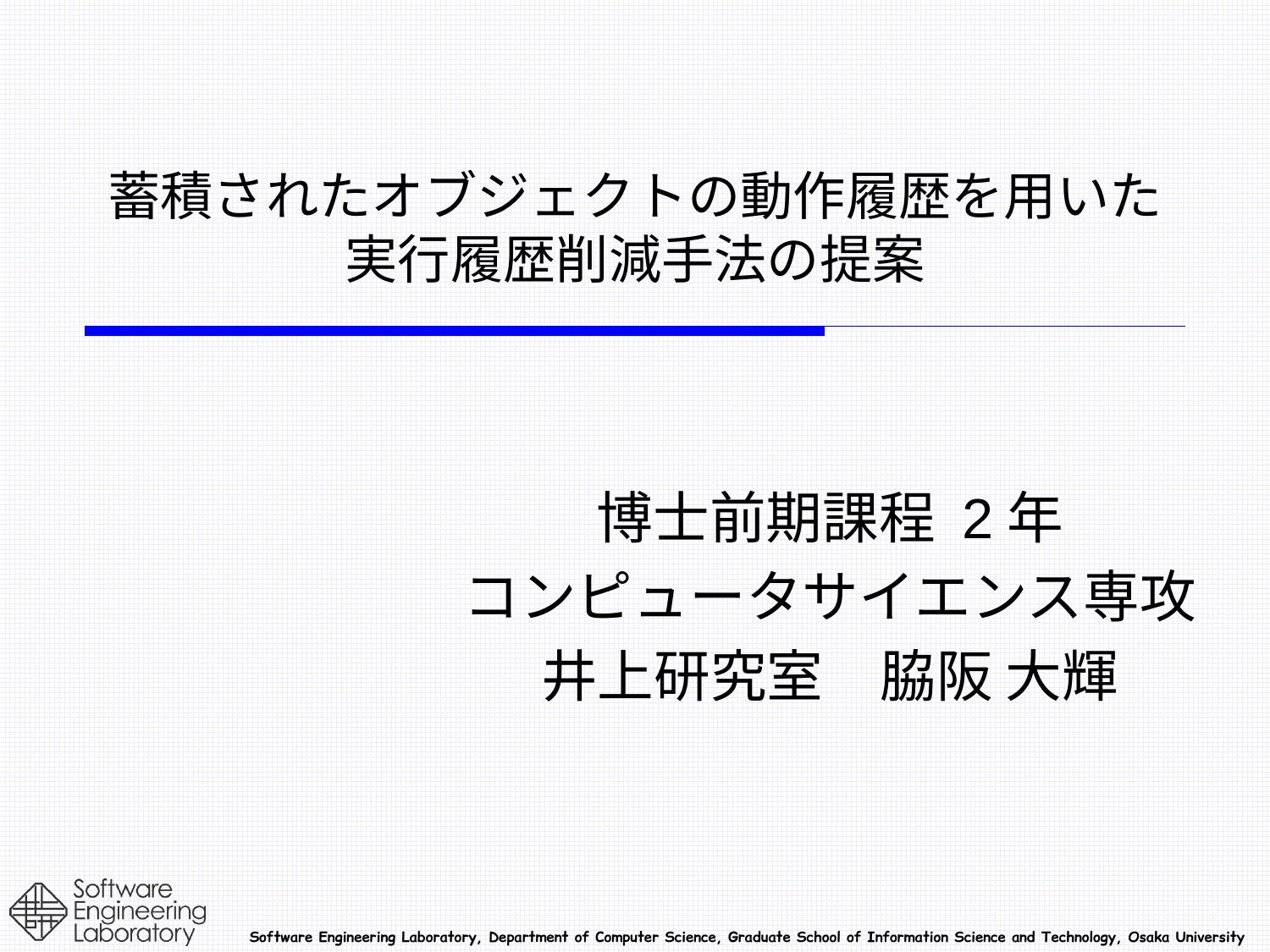

# 蓄積されたオブジェクトの動作履歴を用いた 実行履歴削減手法の提案
博士前期課程 2年
コンピュータサイエンス専攻
井上研究室　脇阪 大輝